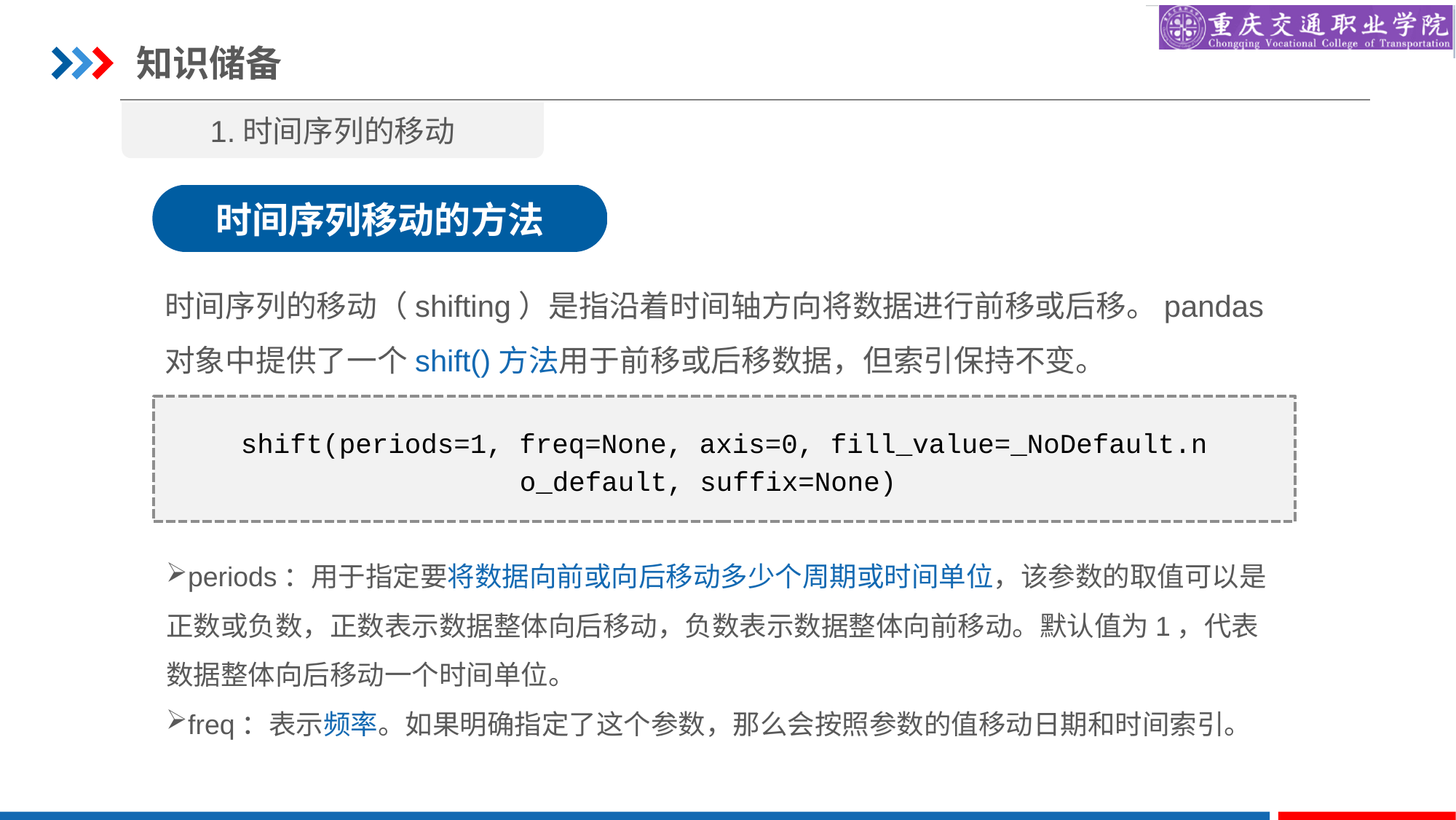

知识储备

1.时间序列的移动
时间序列移动的方法
时间序列的移动（shifting）是指沿着时间轴方向将数据进行前移或后移。pandas对象中提供了一个shift()方法用于前移或后移数据，但索引保持不变。

shift(periods=1, freq=None, axis=0, fill_value=_NoDefault.no_default, suffix=None)
periods：用于指定要将数据向前或向后移动多少个周期或时间单位，该参数的取值可以是正数或负数，正数表示数据整体向后移动，负数表示数据整体向前移动。默认值为1，代表数据整体向后移动一个时间单位。
freq：表示频率。如果明确指定了这个参数，那么会按照参数的值移动日期和时间索引。